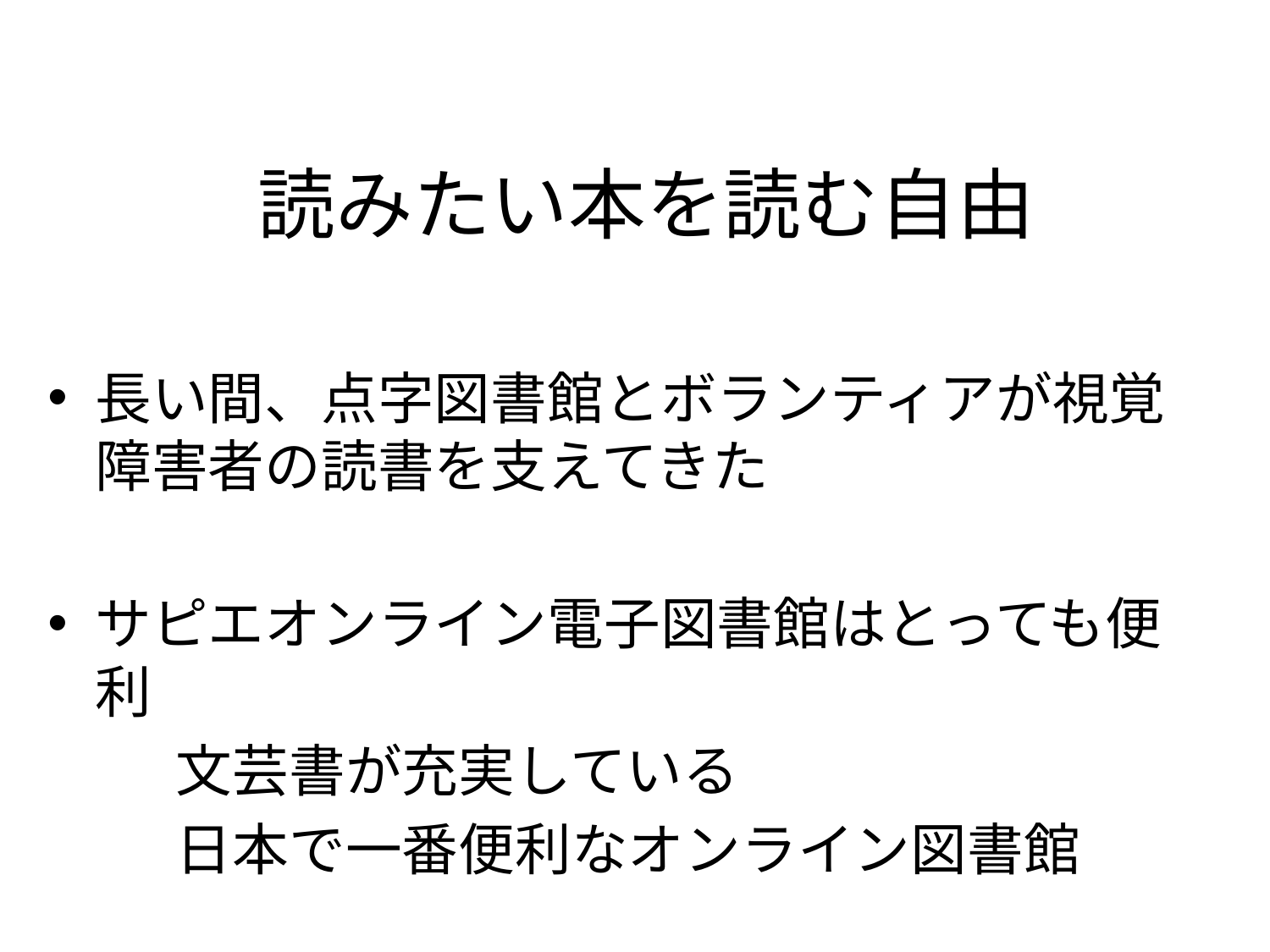

# 読みたい本を読む自由
長い間、点字図書館とボランティアが視覚障害者の読書を支えてきた

サピエオンライン電子図書館はとっても便利
　　文芸書が充実している
　　日本で一番便利なオンライン図書館